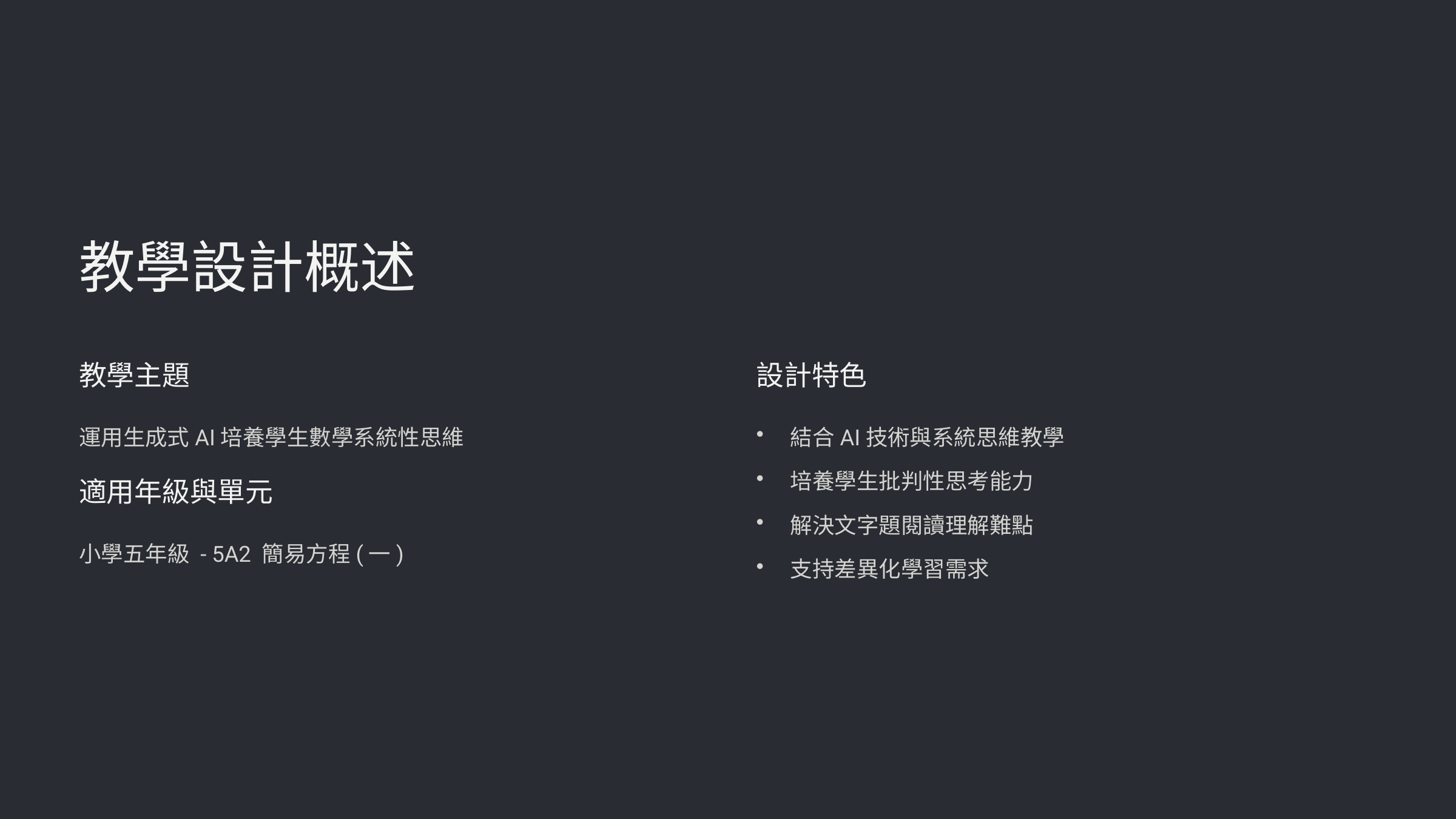

教學設計概述
教學主題
設計特色
運用生成式AI培養學生數學系統性思維
結合AI技術與系統思維教學
培養學生批判性思考能力
適用年級與單元
解決文字題閱讀理解難點
小學五年級 - 5A2 簡易方程(一)
支持差異化學習需求